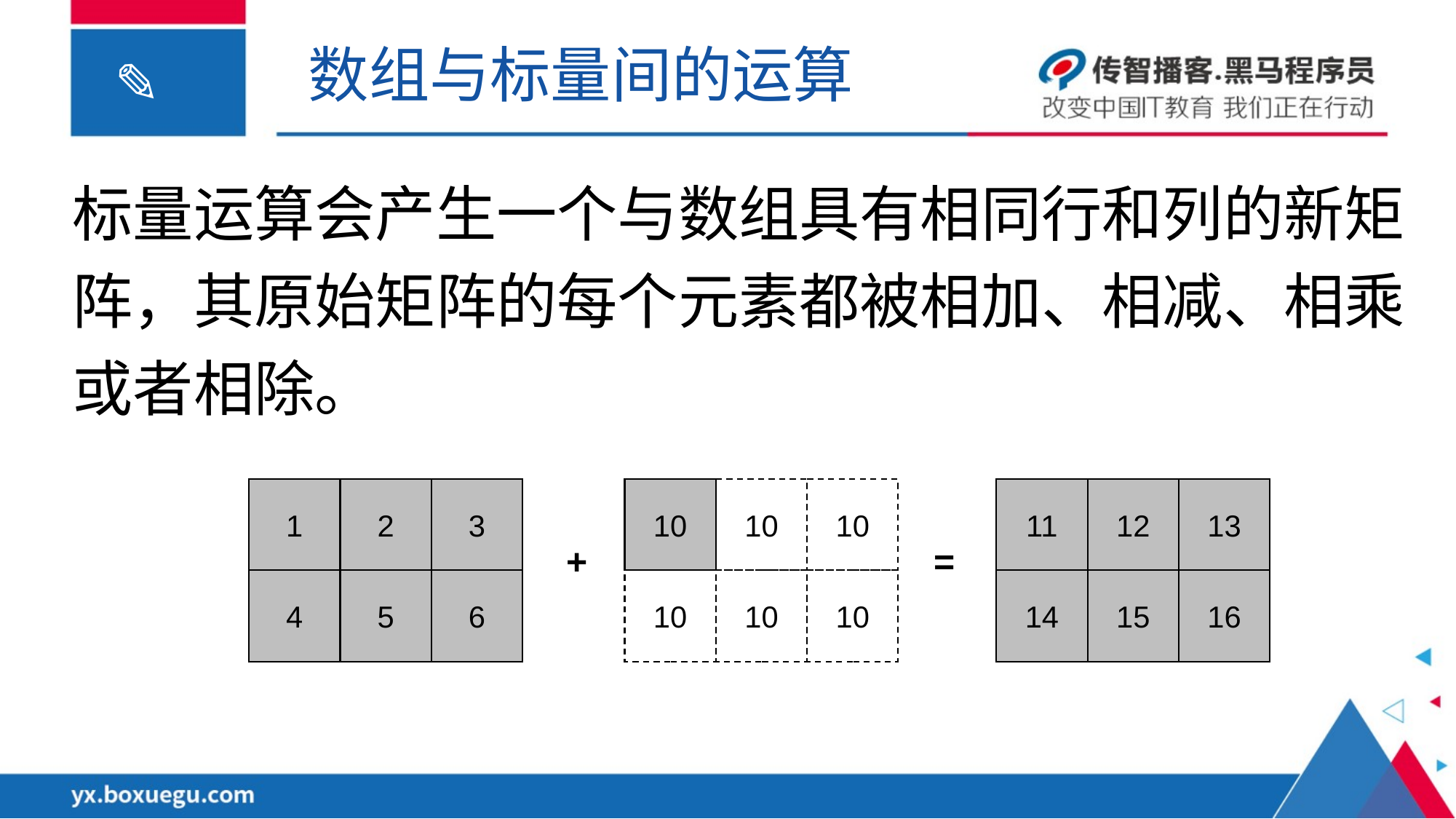

数组与标量间的运算
标量运算会产生一个与数组具有相同行和列的新矩阵，其原始矩阵的每个元素都被相加、相减、相乘或者相除。
10
10
10
10
10
10
1
2
3
4
5
6
11
12
13
14
15
16
+
=